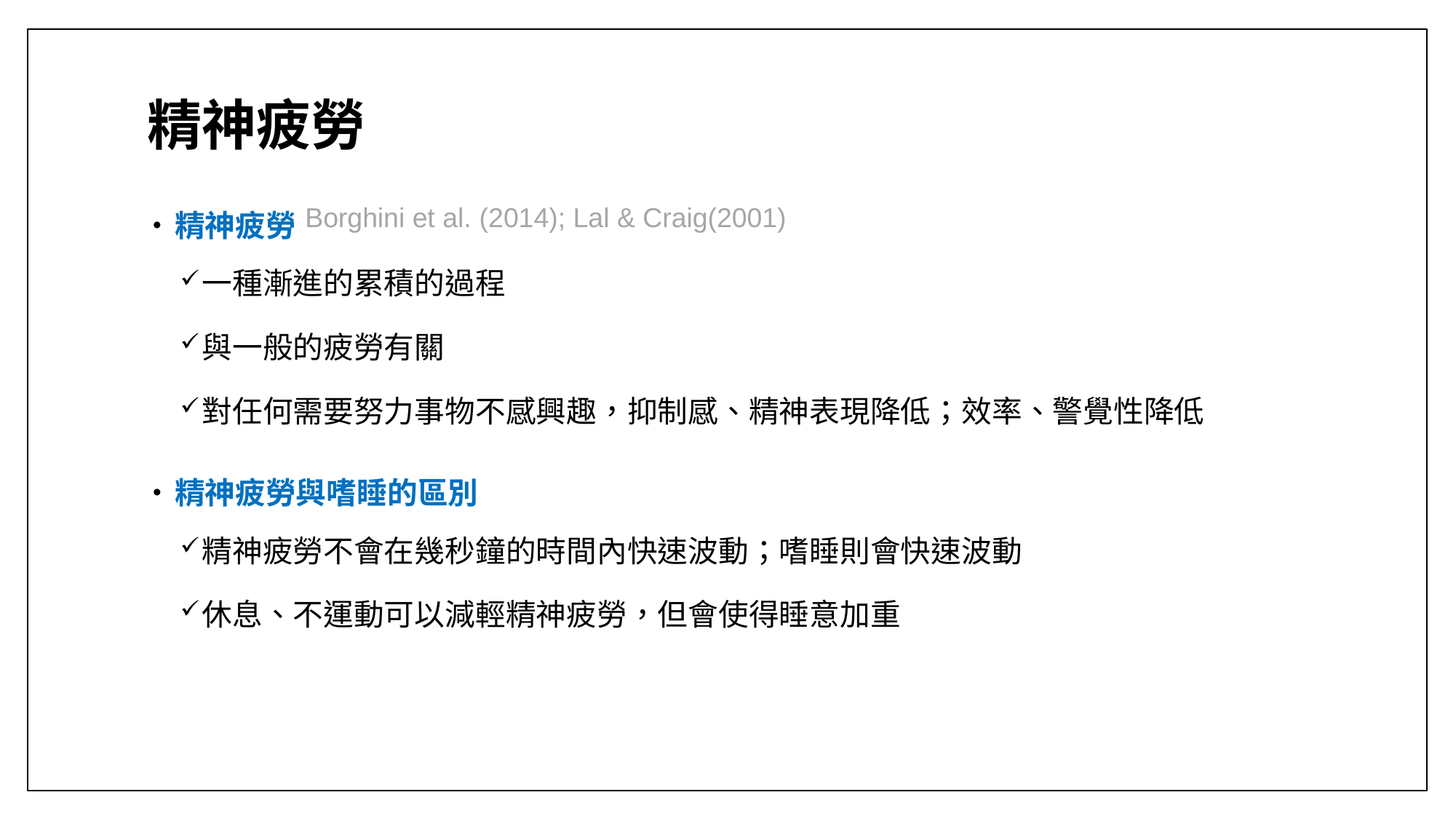

# 精神疲勞
精神疲勞
一種漸進的累積的過程
與一般的疲勞有關
對任何需要努力事物不感興趣，抑制感、精神表現降低；效率、警覺性降低
精神疲勞與嗜睡的區別
精神疲勞不會在幾秒鐘的時間內快速波動；嗜睡則會快速波動
休息、不運動可以減輕精神疲勞，但會使得睡意加重
Borghini et al. (2014); Lal & Craig(2001)